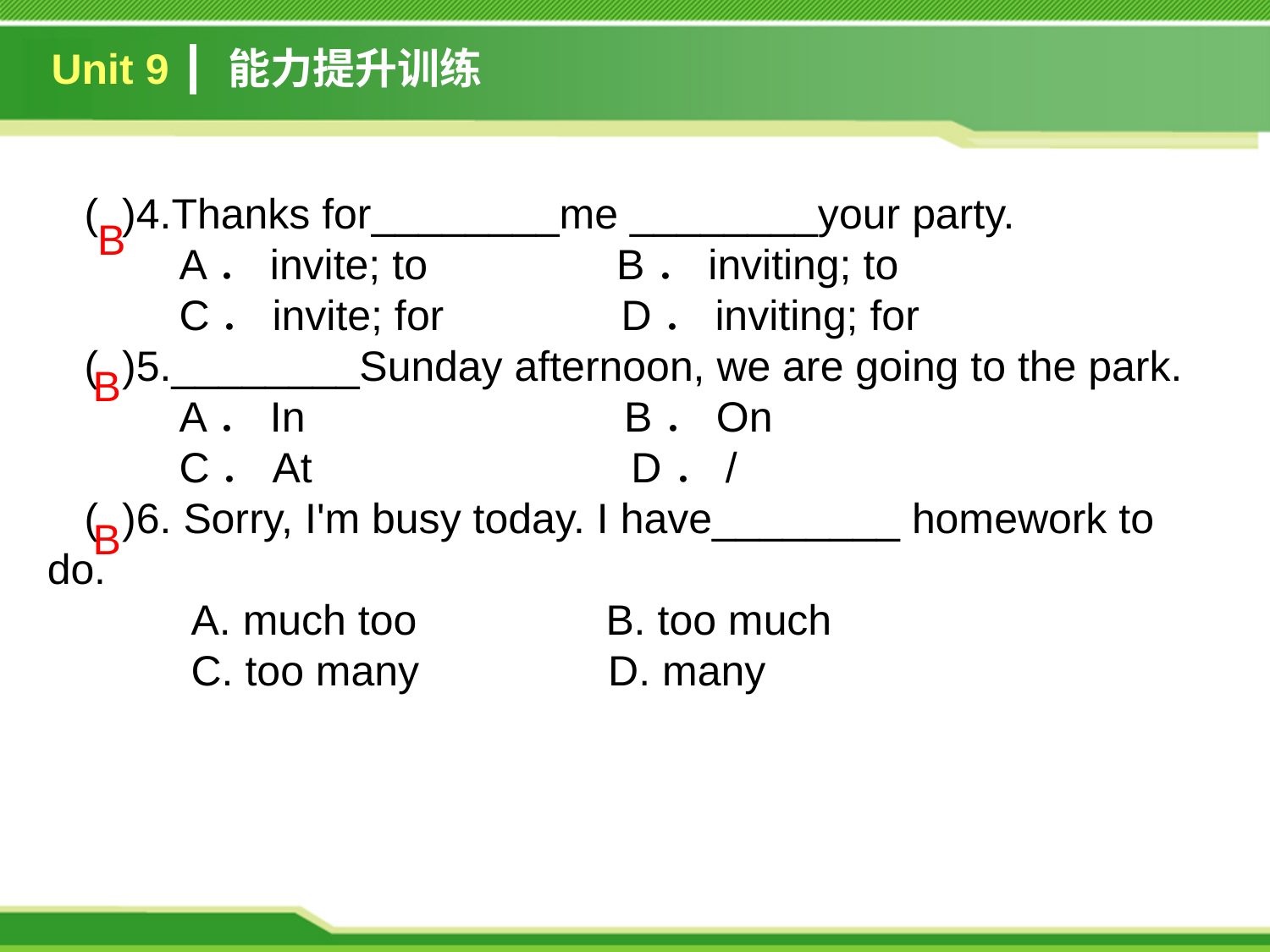

Unit 9 ┃ 能力提升训练
(  )4.Thanks for________me ________your party.
        A．invite; to                B．inviting; to
        C．invite; for               D．inviting; for
(  )5.________Sunday afternoon, we are going to the park.
        A．In                           B．On
        C．At                           D．/
(  )6. Sorry, I'm busy today. I have________ homework to do.
         A. much too                B. too much
         C. too many                D. many
B
 B
 B